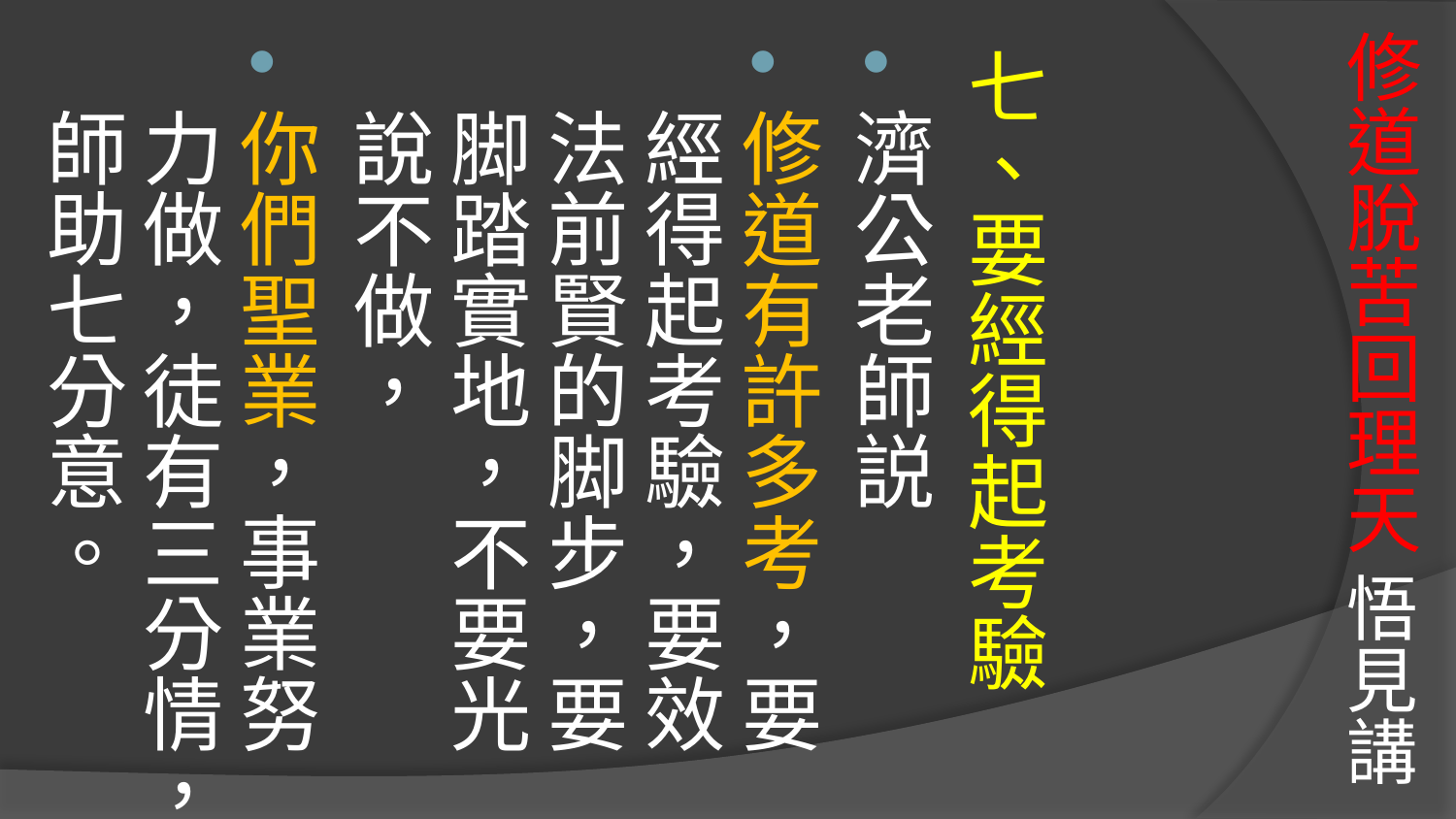

# 修道脫苦回理天 悟見講
七、要經得起考驗
濟公老師説
修道有許多考，要經得起考驗，要效法前賢的脚步，要脚踏實地，不要光說不做，
你們聖業，事業努力做，徒有三分情，師助七分意。